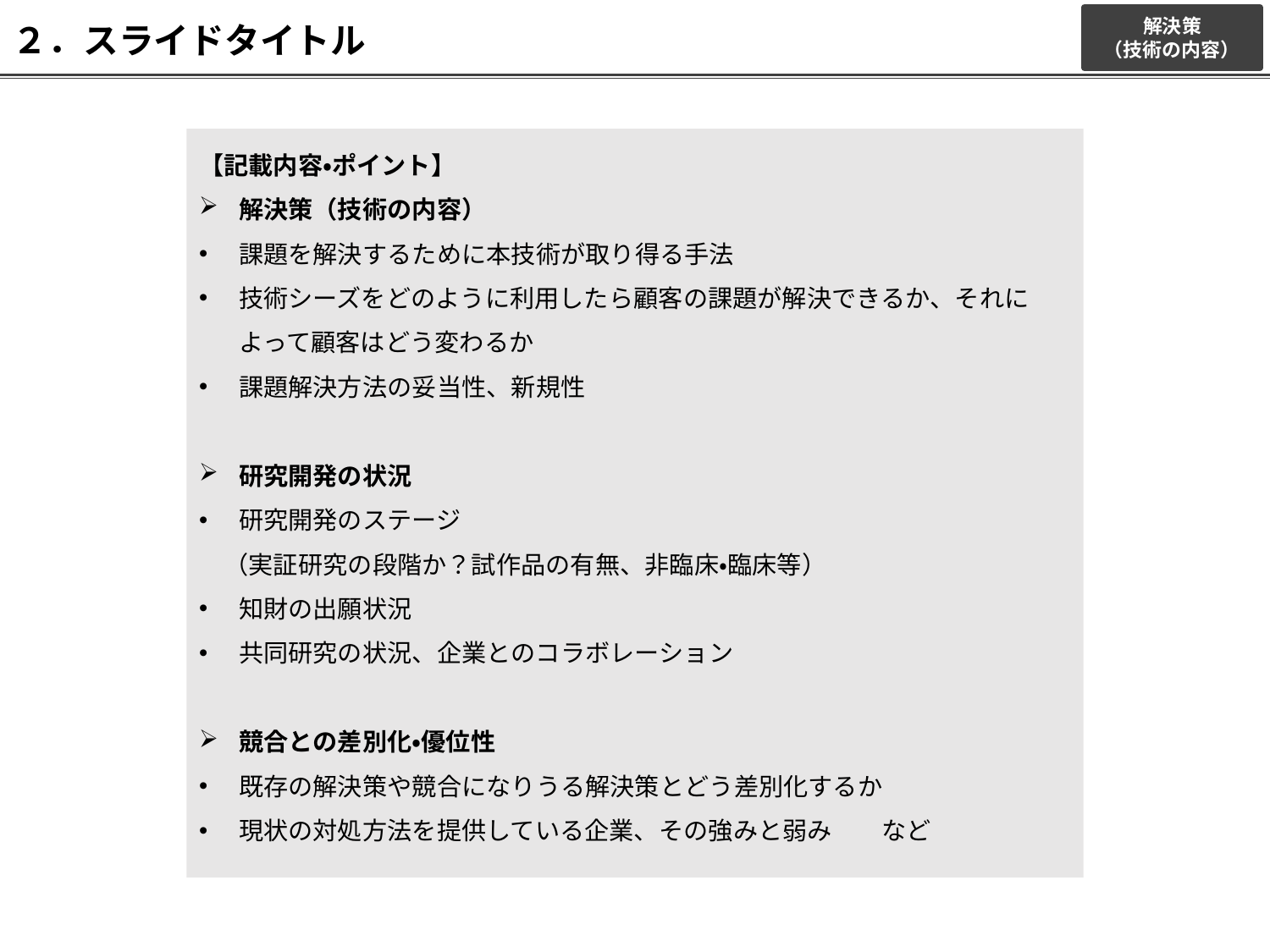

解決策
（技術の内容）
２．スライドタイトル
【記載内容・ポイント】
解決策（技術の内容）
課題を解決するために本技術が取り得る手法
技術シーズをどのように利用したら顧客の課題が解決できるか、それによって顧客はどう変わるか
課題解決方法の妥当性、新規性

研究開発の状況
研究開発のステージ
　（実証研究の段階か？試作品の有無、非臨床・臨床等）
知財の出願状況
共同研究の状況、企業とのコラボレーション

競合との差別化・優位性
既存の解決策や競合になりうる解決策とどう差別化するか
現状の対処方法を提供している企業、その強みと弱み　　など